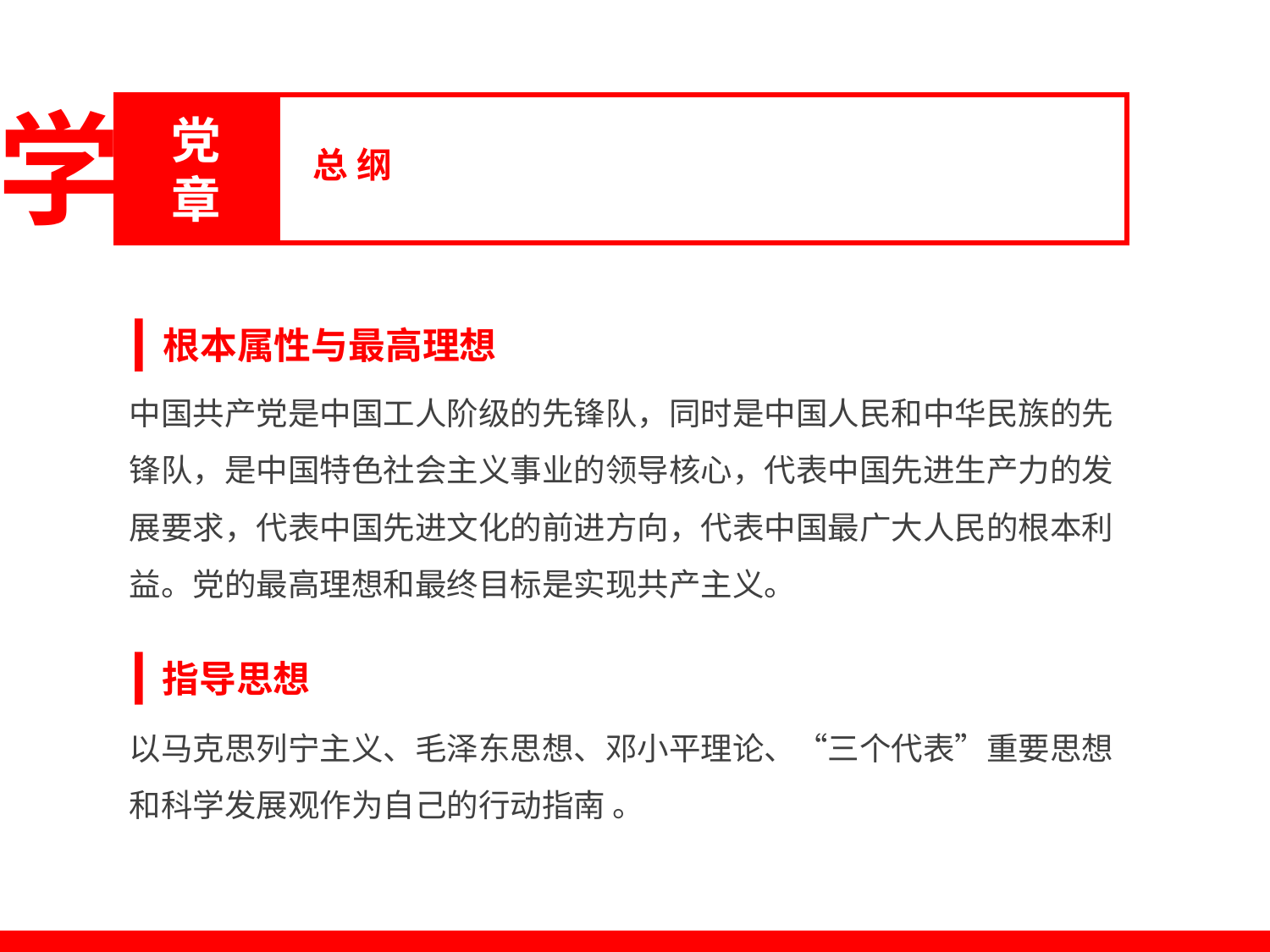

学

党章
总 纲
根本属性与最高理想

中国共产党是中国工人阶级的先锋队，同时是中国人民和中华民族的先锋队，是中国特色社会主义事业的领导核心，代表中国先进生产力的发展要求，代表中国先进文化的前进方向，代表中国最广大人民的根本利益。党的最高理想和最终目标是实现共产主义。
指导思想

以马克思列宁主义、毛泽东思想、邓小平理论、“三个代表”重要思想和科学发展观作为自己的行动指南 。